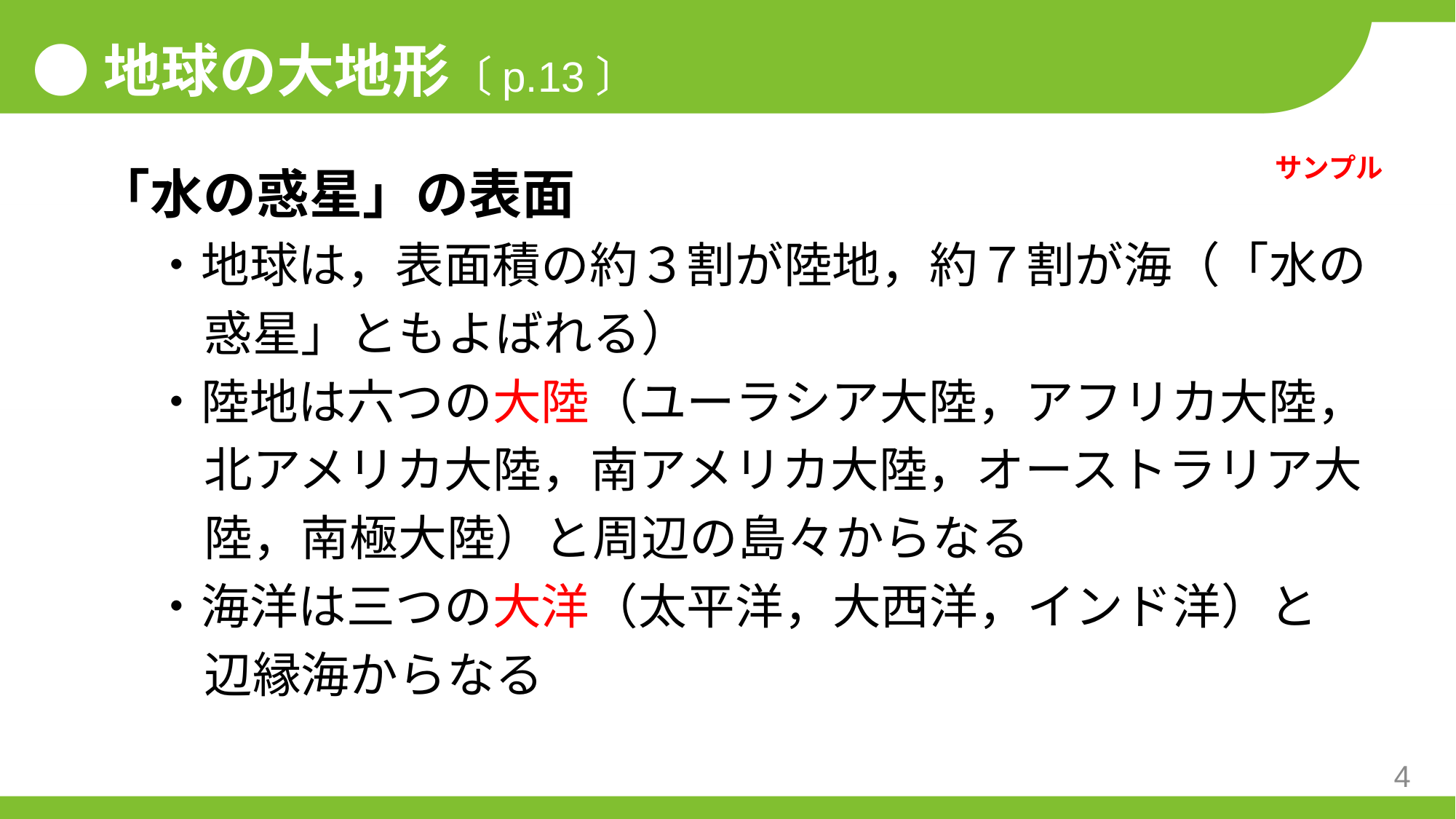

●地球の大地形〔p.13〕
サンプル
「水の惑星」の表面
・地球は，表面積の約３割が陸地，約７割が海（「水の惑星」ともよばれる）
・陸地は六つの大陸（ユーラシア大陸，アフリカ大陸，北アメリカ大陸，南アメリカ大陸，オーストラリア大陸，南極大陸）と周辺の島々からなる
・海洋は三つの大洋（太平洋，大西洋，インド洋）と
辺縁海からなる